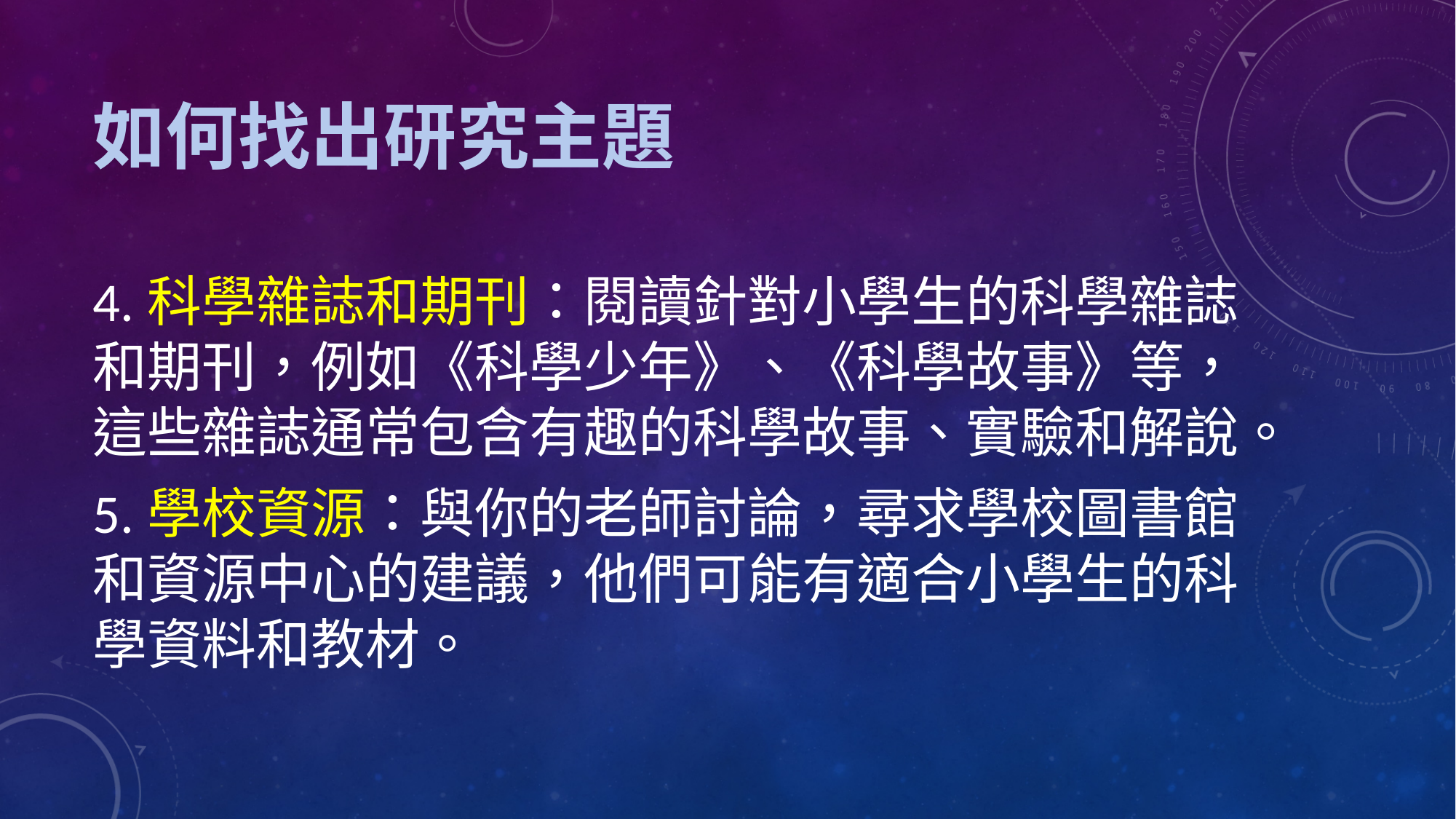

# 如何找出研究主題
4.科學雜誌和期刊：閱讀針對小學生的科學雜誌和期刊，例如《科學少年》、《科學故事》等，這些雜誌通常包含有趣的科學故事、實驗和解說。
5.學校資源：與你的老師討論，尋求學校圖書館和資源中心的建議，他們可能有適合小學生的科學資料和教材。